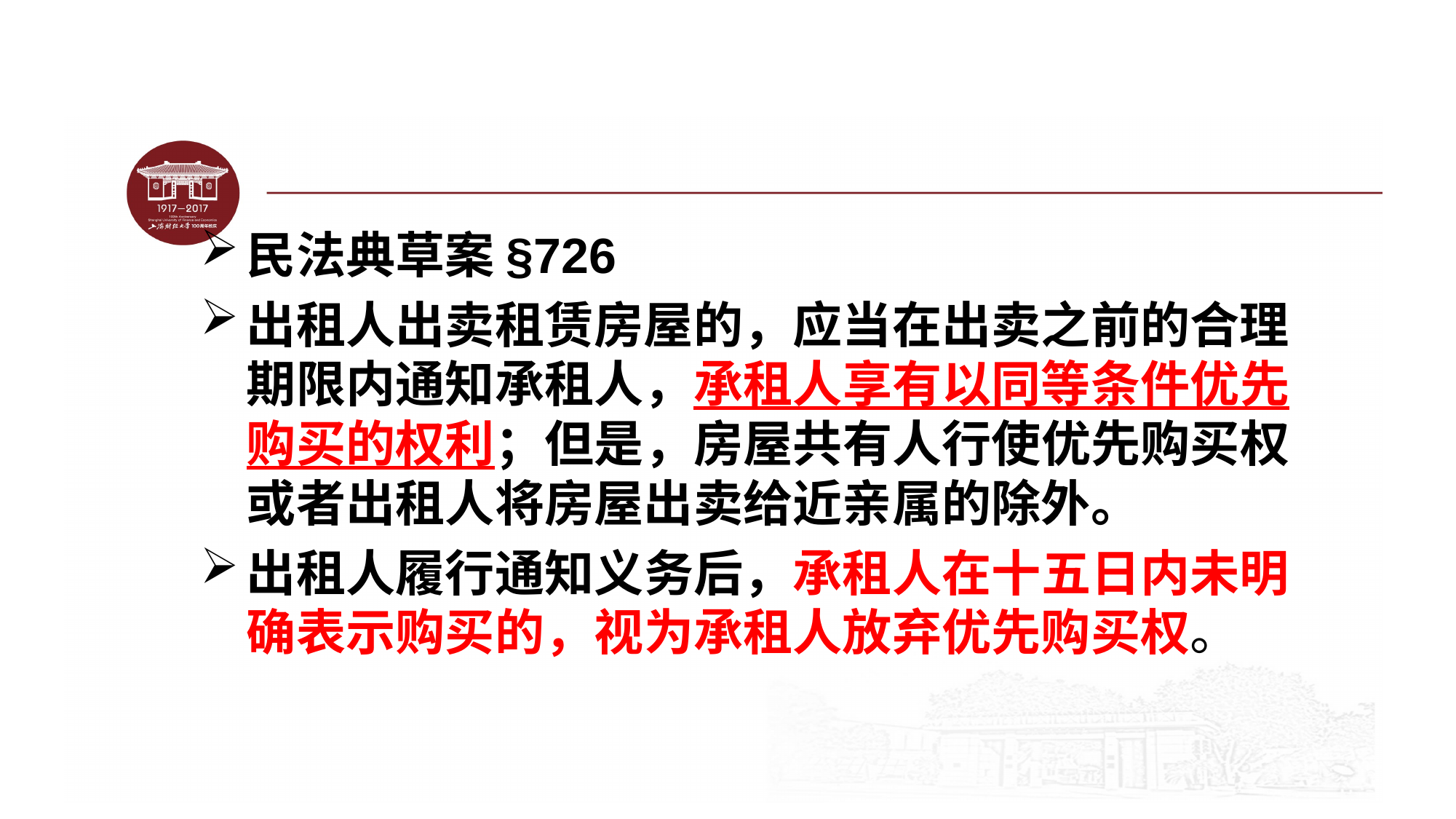

#
民法典草案§726
出租人出卖租赁房屋的，应当在出卖之前的合理期限内通知承租人，承租人享有以同等条件优先购买的权利；但是，房屋共有人行使优先购买权或者出租人将房屋出卖给近亲属的除外。
出租人履行通知义务后，承租人在十五日内未明确表示购买的，视为承租人放弃优先购买权。